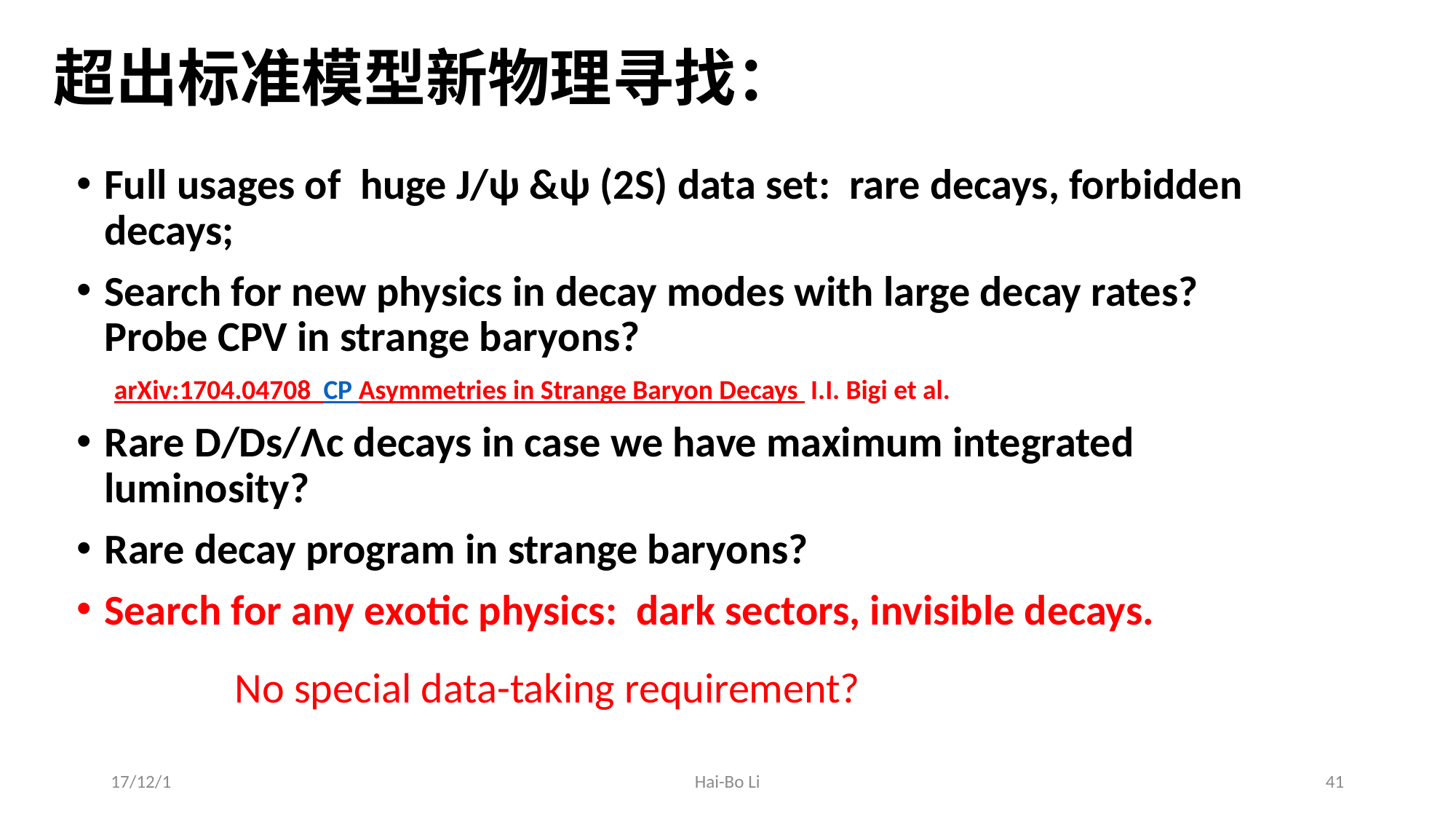

# 超出标准模型新物理寻找：
Full usages of  huge J/ψ &ψ (2S) data set:  rare decays, forbidden decays;
Search for new physics in decay modes with large decay rates? Probe CPV in strange baryons?
      arXiv:1704.04708  CP Asymmetries in Strange Baryon Decays  I.I. Bigi et al.
Rare D/Ds/Λc decays in case we have maximum integrated luminosity?
Rare decay program in strange baryons?
Search for any exotic physics:  dark sectors, invisible decays.

No special data-taking requirement?
17/12/1
Hai-Bo Li
41